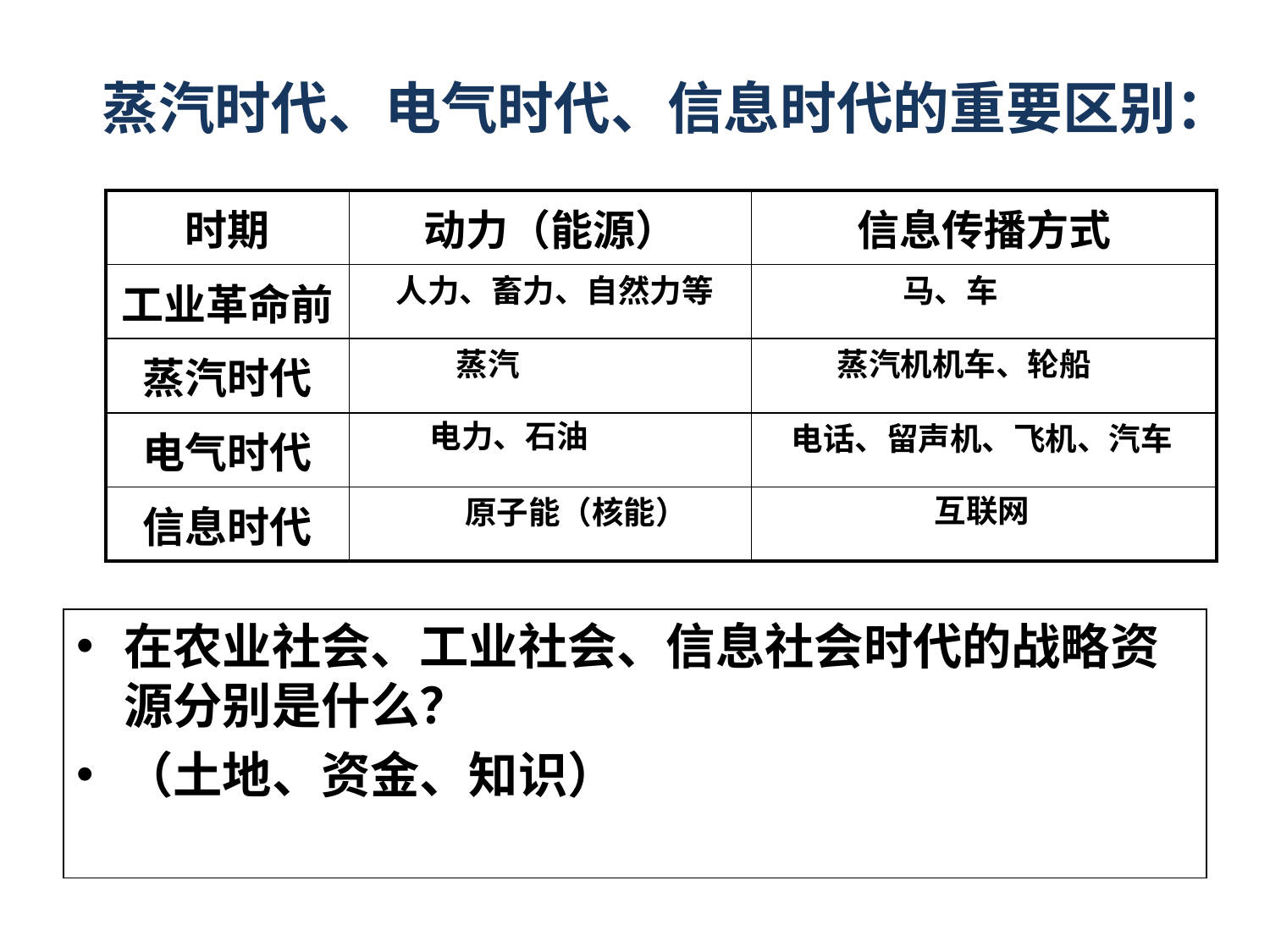

蒸汽时代、电气时代、信息时代的重要区别：
| 时期 | 动力（能源） | 信息传播方式 |
| --- | --- | --- |
| 工业革命前 |  |  |
| 蒸汽时代 |  |  |
| 电气时代 |  |  |
| 信息时代 |  |  |
人力、畜力、自然力等
马、车
蒸汽
蒸汽机机车、轮船
电力、石油
电话、留声机、飞机、汽车
互联网
原子能（核能）
在农业社会、工业社会、信息社会时代的战略资源分别是什么？
（土地、资金、知识）